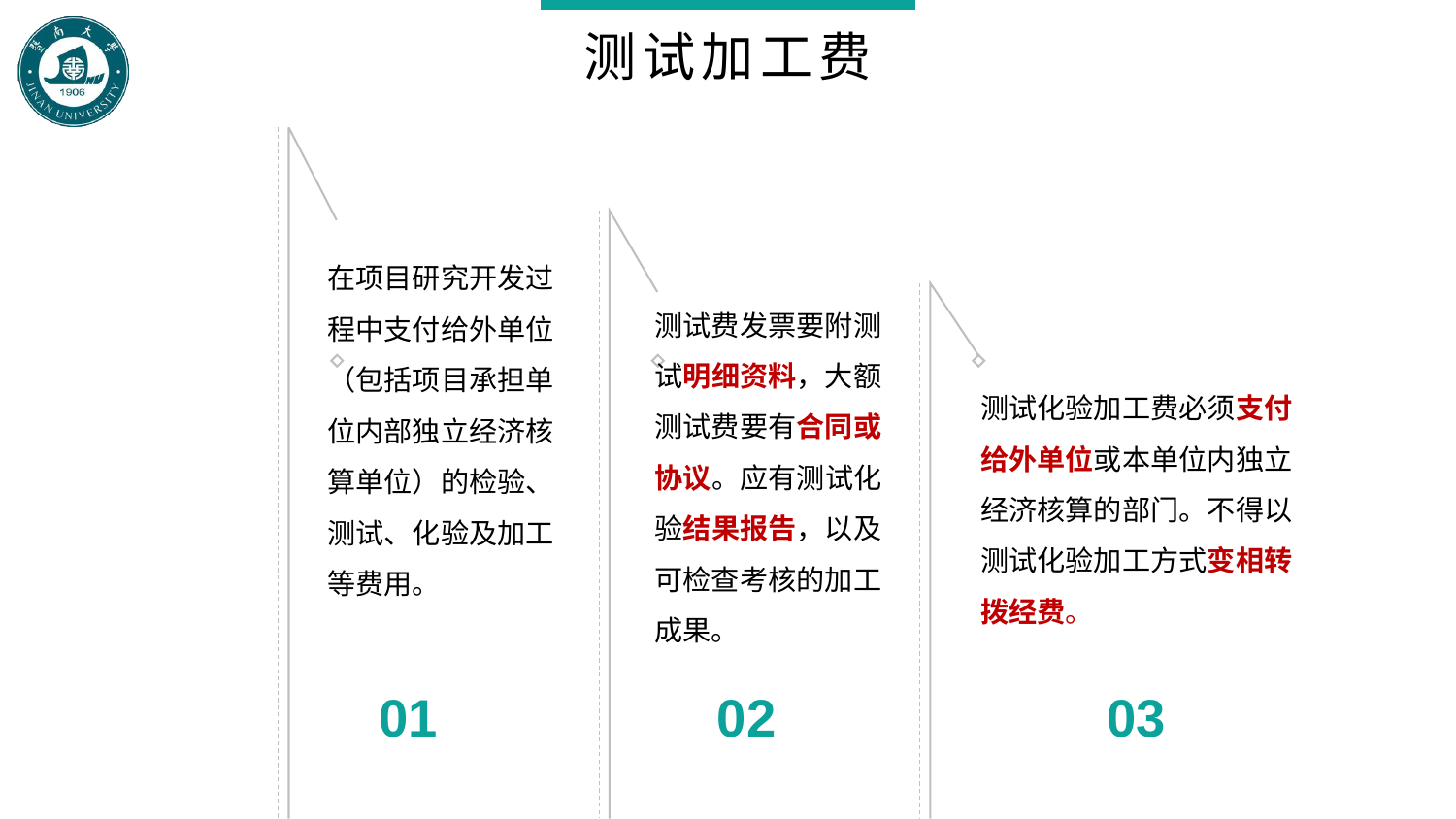

测试加工费

在项目研究开发过程中支付给外单位（包括项目承担单位内部独立经济核算单位）的检验、测试、化验及加工等费用。

测试费发票要附测试明细资料，大额测试费要有合同或协议。应有测试化验结果报告，以及可检查考核的加工成果。

测试化验加工费必须支付给外单位或本单位内独立经济核算的部门。不得以测试化验加工方式变相转拨经费。
01
02
03